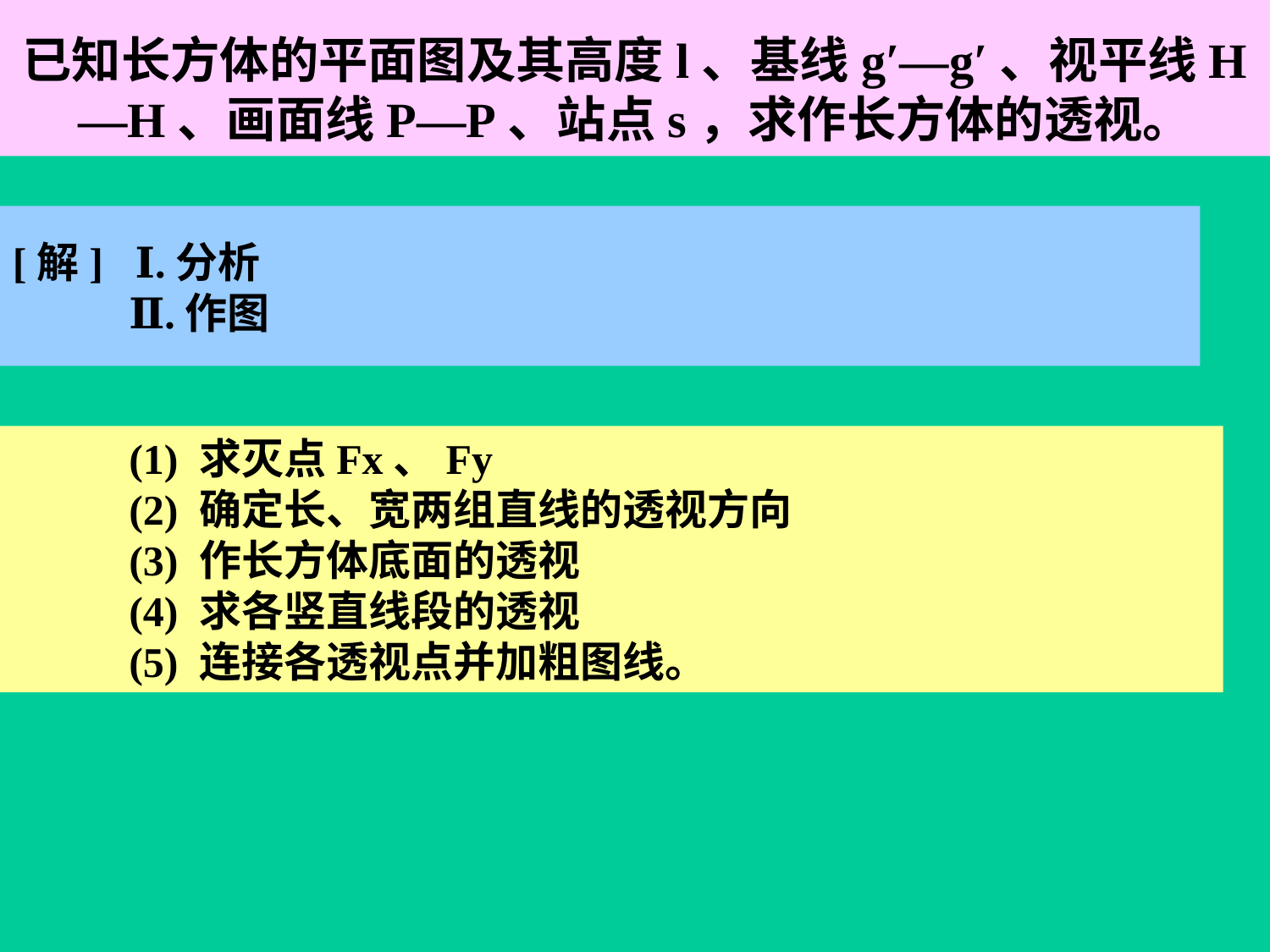

# 已知长方体的平面图及其高度l、基线g′—g′、视平线H—H、画面线P—P、站点s，求作长方体的透视。
[解]   Ⅰ.分析
           Ⅱ.作图

           (1) 求灭点Fx、Fy
           (2) 确定长、宽两组直线的透视方向
           (3) 作长方体底面的透视
           (4) 求各竖直线段的透视
           (5) 连接各透视点并加粗图线。